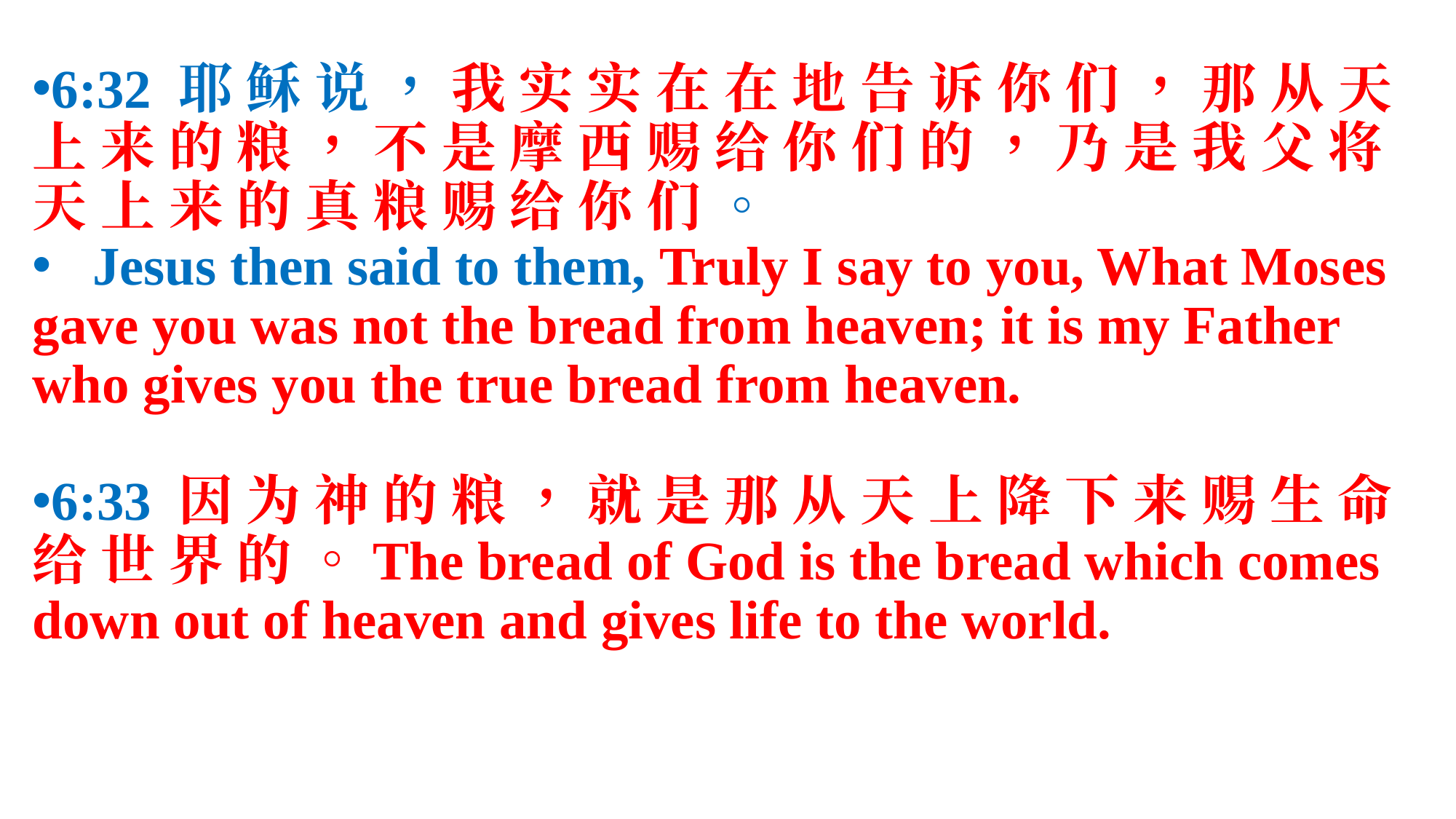

6:32 耶 稣 说 ， 我 实 实 在 在 地 告 诉 你 们 ， 那 从 天 上 来 的 粮 ， 不 是 摩 西 赐 给 你 们 的 ， 乃 是 我 父 将 天 上 来 的 真 粮 赐 给 你 们 。
   Jesus then said to them, Truly I say to you, What Moses gave you was not the bread from heaven; it is my Father who gives you the true bread from heaven.

6:33 因 为 神 的 粮 ， 就 是 那 从 天 上 降 下 来 赐 生 命 给 世 界 的 。The bread of God is the bread which comes down out of heaven and gives life to the world.